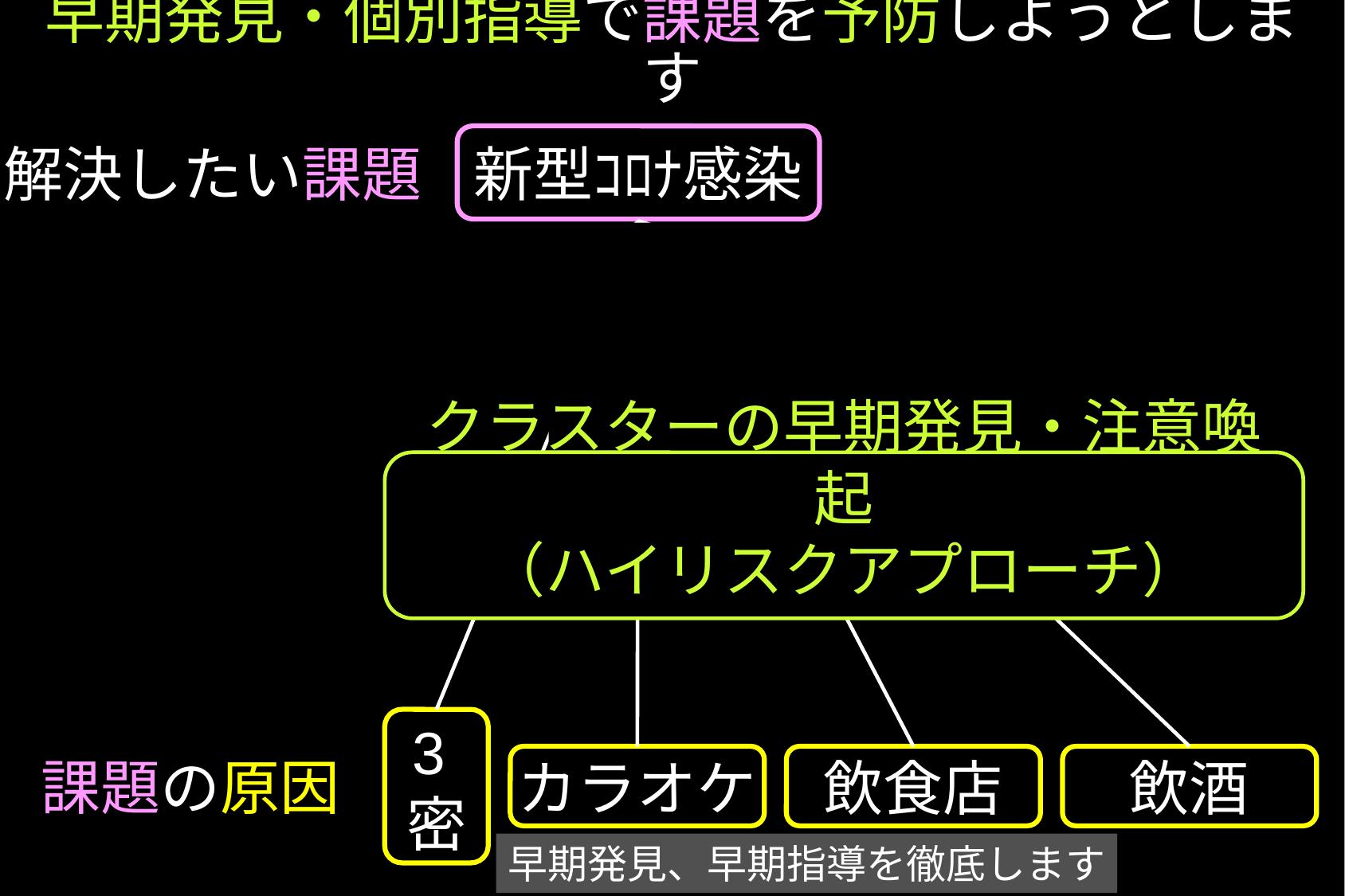

# 早期発見・個別指導で課題を予防しようとします
新型ｺﾛﾅ感染
解決したい課題

クラスターの早期発見・注意喚起
（ハイリスクアプローチ）
課題の原因
3密
カラオケ
飲食店
飲酒
早期発見、早期指導を徹底します